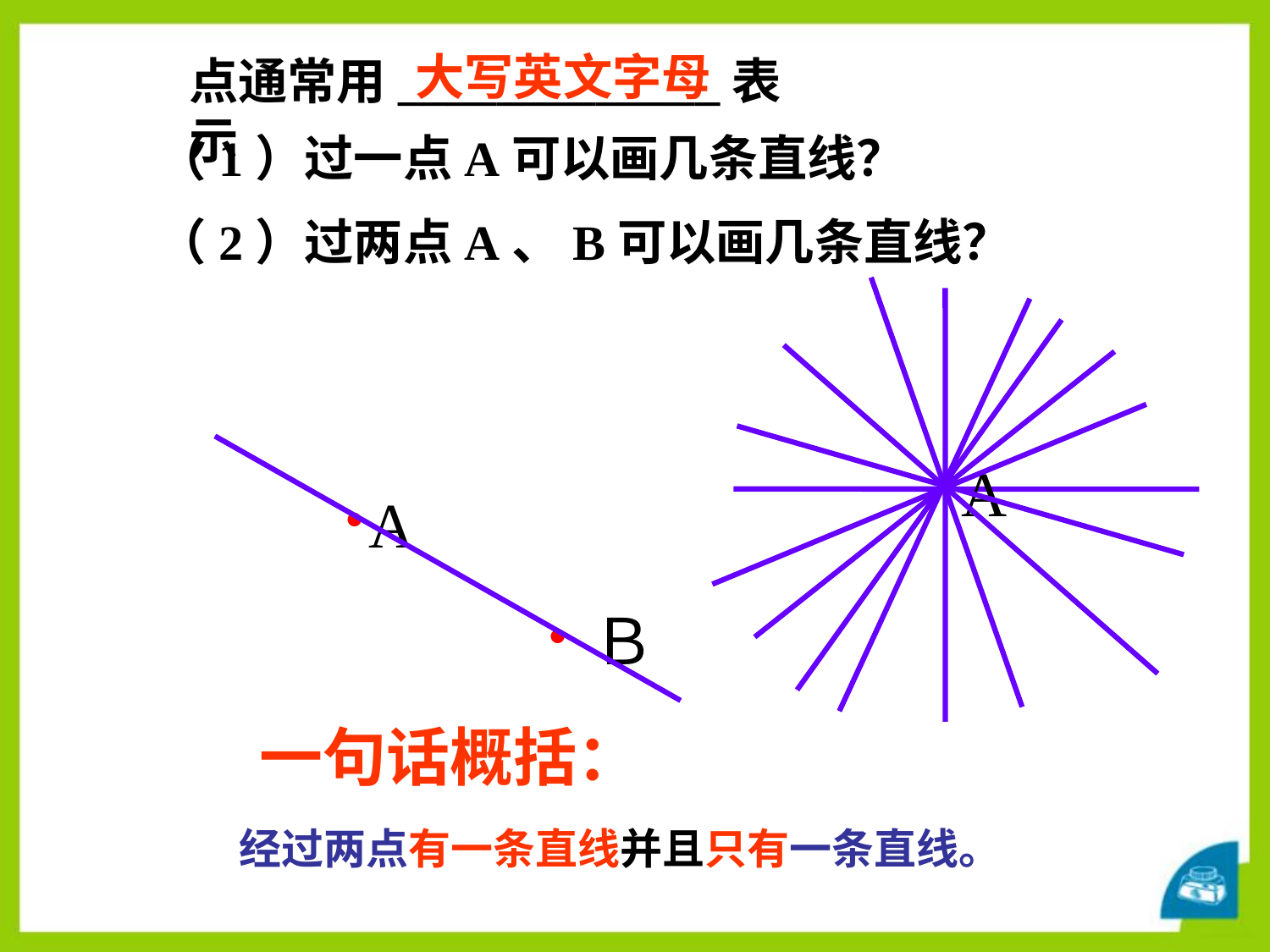

大写英文字母
点通常用_____________表示
（1）过一点A可以画几条直线？
（2）过两点A、B可以画几条直线？

·A

·A

·Ｂ
一句话概括：
经过两点有一条直线并且只有一条直线。